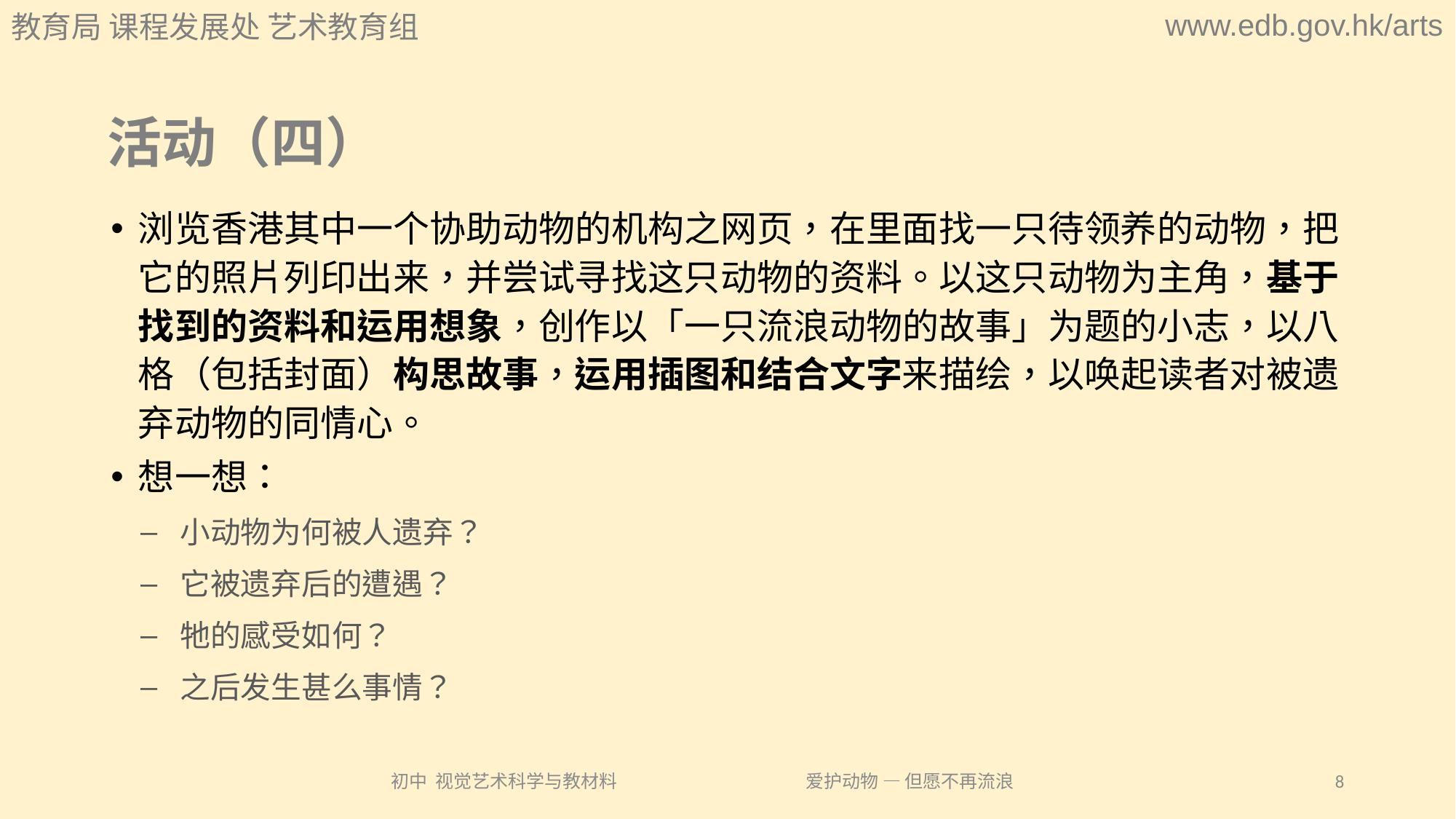

www.edb.gov.hk/arts
教育局 课程发展处 艺术教育组
# 活动（四）
浏览香港其中一个协助动物的机构之网页，在里面找一只待领养的动物，把它的照片列印出来，并尝试寻找这只动物的资料。以这只动物为主角，基于找到的资料和运用想象，创作以「一只流浪动物的故事」为题的小志，以八格（包括封面）构思故事，运用插图和结合文字来描绘，以唤起读者对被遗弃动物的同情心。
想一想：
小动物为何被人遗弃？
它被遗弃后的遭遇？
牠的感受如何？
之后发生甚么事情？

初中  视觉艺术科学与教材料
爱护动物 — 但愿不再流浪
8